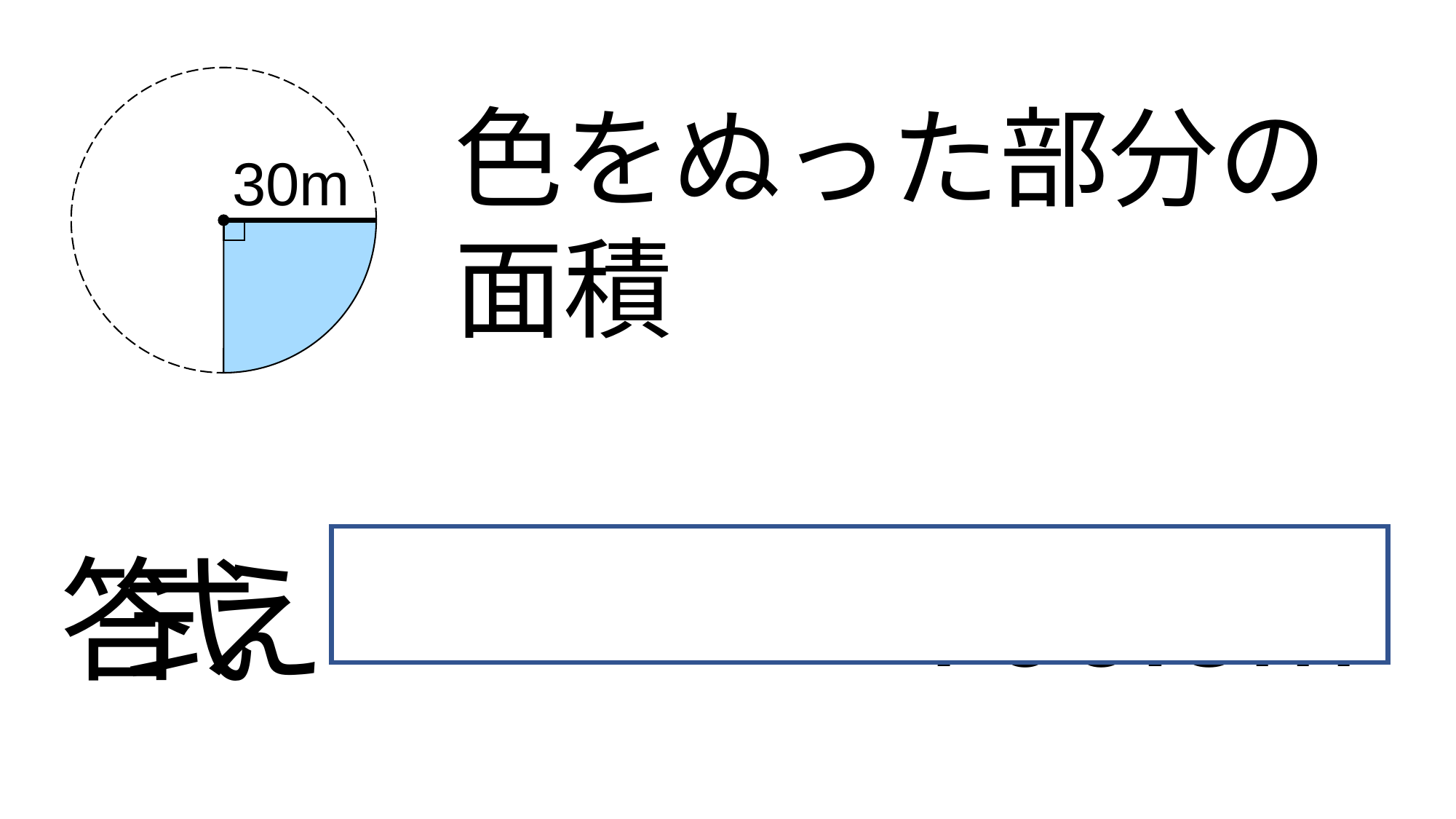

30m

10cm
色をぬった部分の面積

30×30×3.14÷4
答え
式
706.5m2